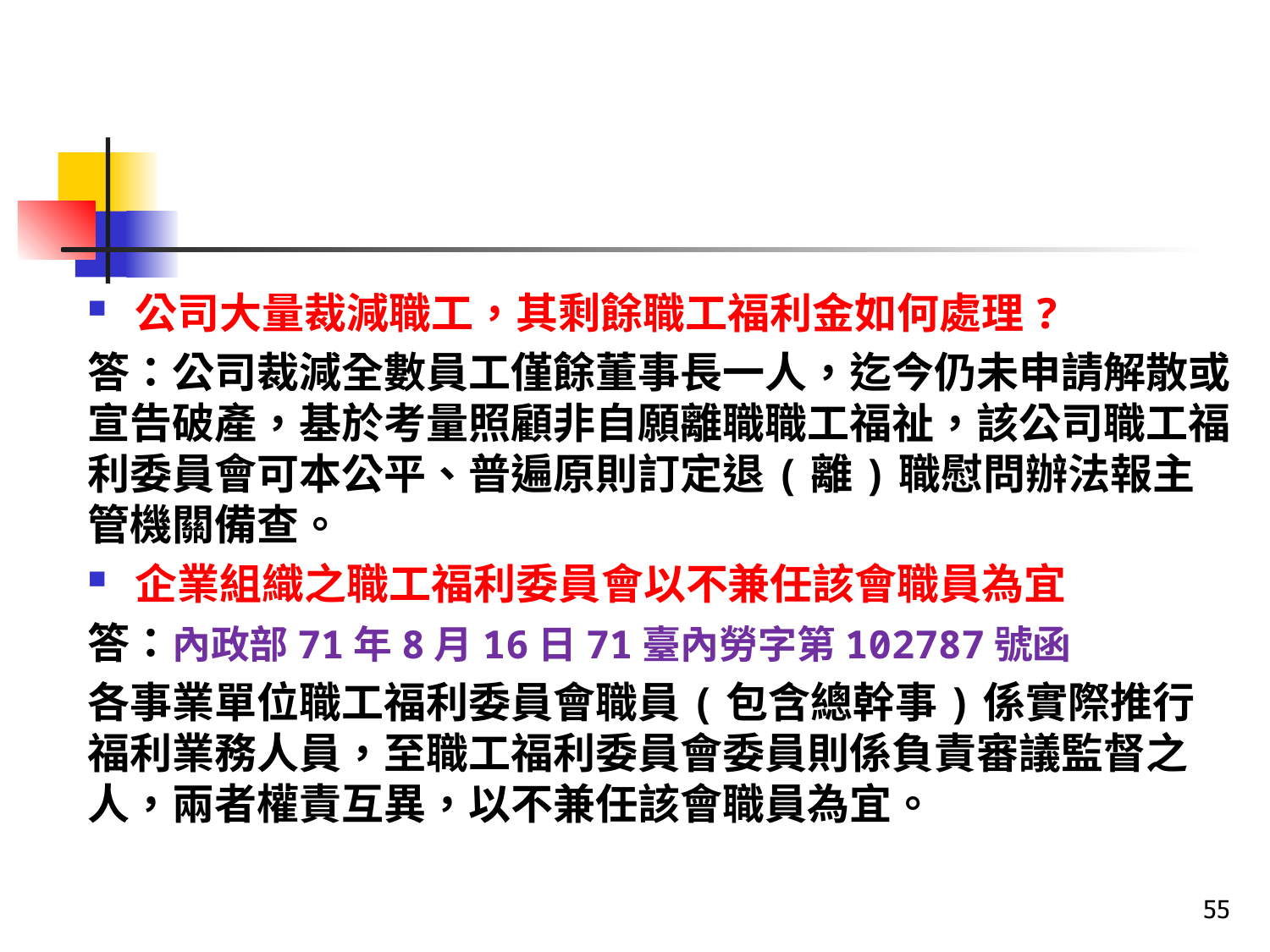

#
公司大量裁減職工，其剩餘職工福利金如何處理?
答：公司裁減全數員工僅餘董事長一人，迄今仍未申請解散或宣告破產，基於考量照顧非自願離職職工福祉，該公司職工福利委員會可本公平、普遍原則訂定退(離)職慰問辦法報主管機關備查。
企業組織之職工福利委員會以不兼任該會職員為宜
答：內政部71年8月16日71臺內勞字第102787號函
各事業單位職工福利委員會職員(包含總幹事)係實際推行福利業務人員，至職工福利委員會委員則係負責審議監督之人，兩者權責互異，以不兼任該會職員為宜。
55